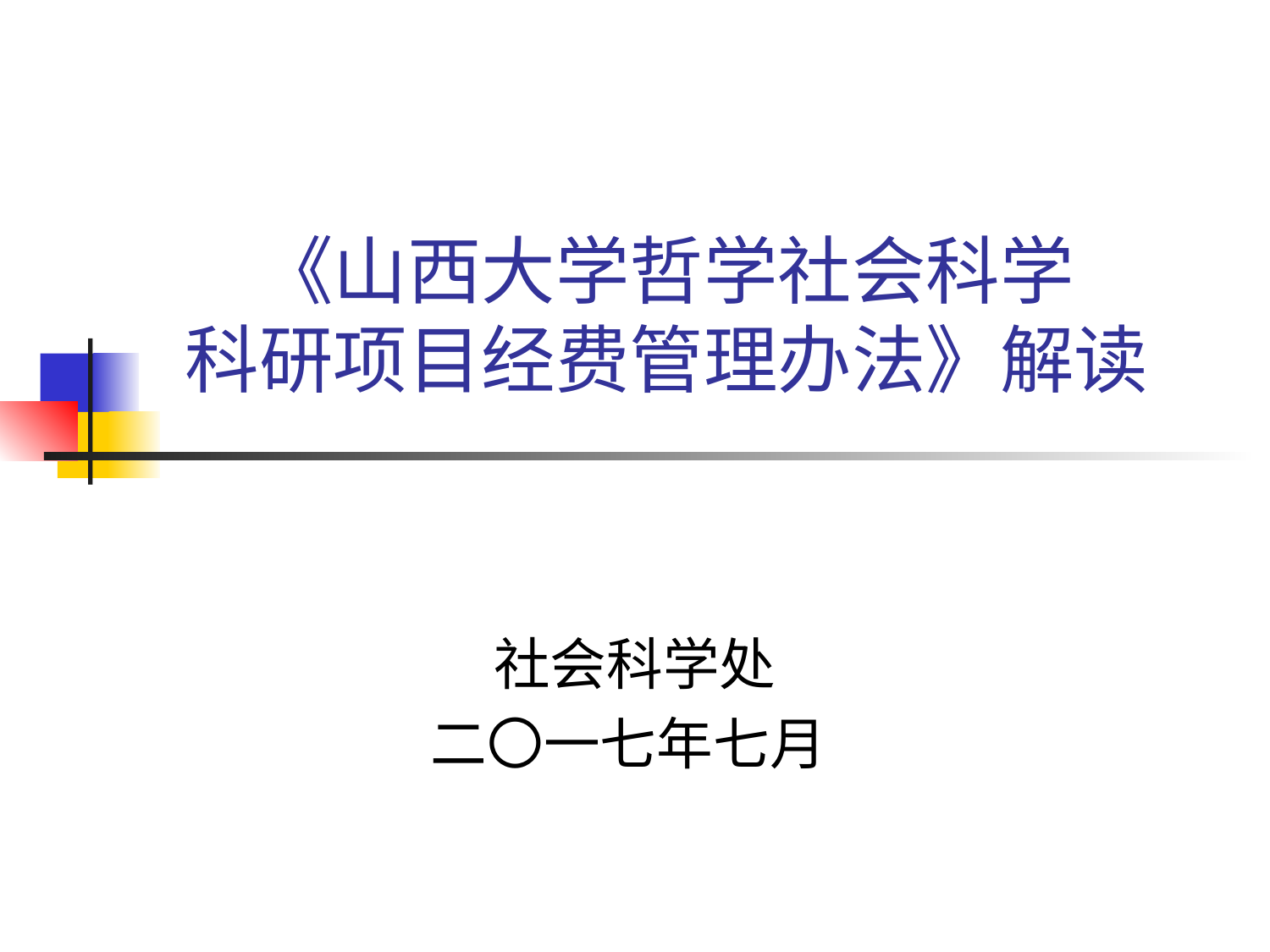

# 《山西大学哲学社会科学 科研项目经费管理办法》解读

社会科学处
二〇一七年七月